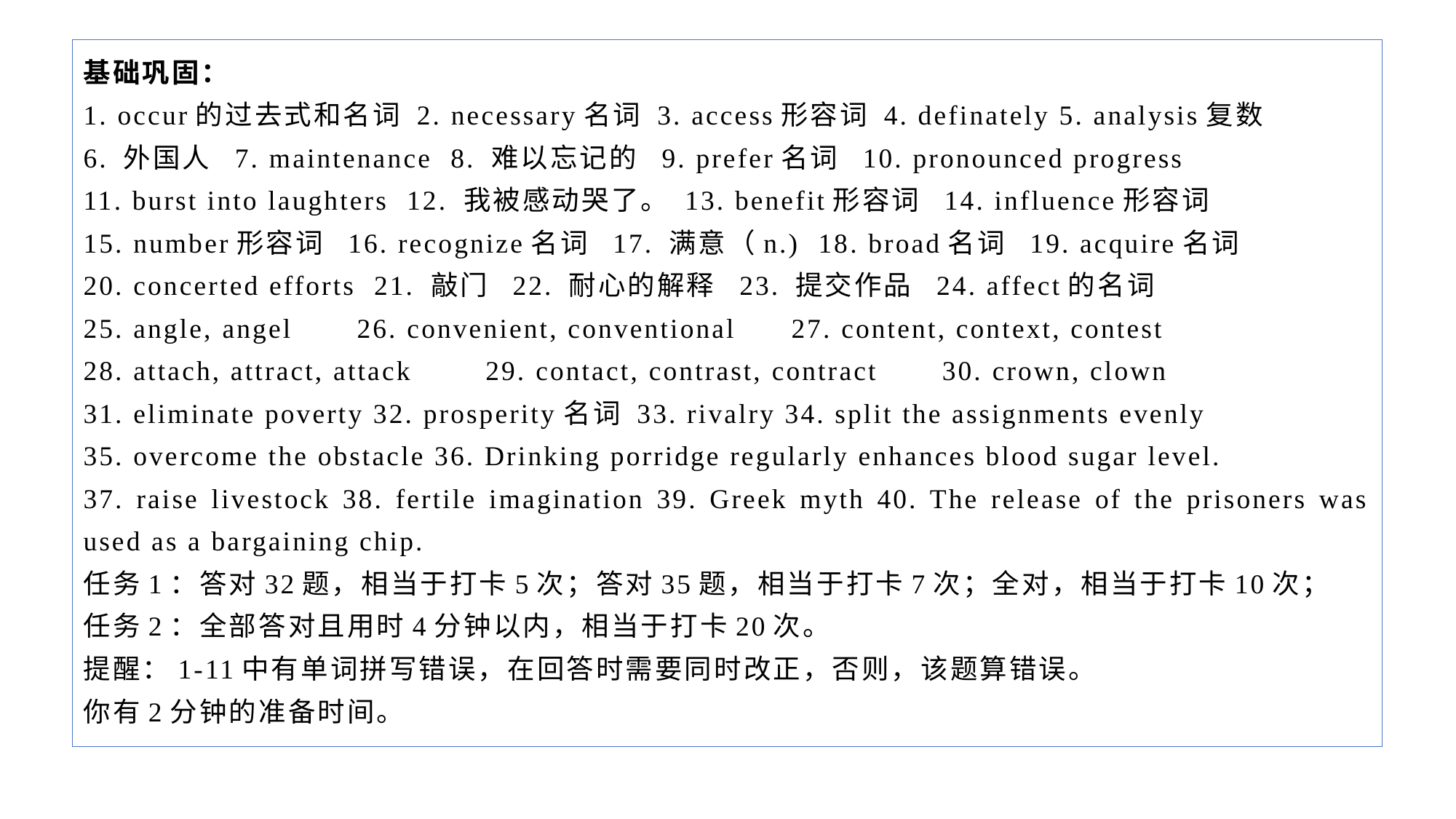

基础巩固：
1. occur的过去式和名词 2. necessary名词 3. access形容词 4. definately 5. analysis复数
6. 外国人  7. maintenance  8. 难以忘记的  9. prefer名词  10. pronounced progress
11. burst into laughters  12. 我被感动哭了。 13. benefit形容词  14. influence形容词
15. number形容词  16. recognize名词  17. 满意（n.)  18. broad名词  19. acquire名词
20. concerted efforts  21. 敲门  22. 耐心的解释  23. 提交作品  24. affect的名词
25. angle, angel       26. convenient, conventional      27. content, context, contest
28. attach, attract, attack        29. contact, contrast, contract       30. crown, clown
31. eliminate poverty 32. prosperity名词 33. rivalry 34. split the assignments evenly
35. overcome the obstacle 36. Drinking porridge regularly enhances blood sugar level.
37. raise livestock 38. fertile imagination 39. Greek myth 40. The release of the prisoners was used as a bargaining chip.
任务1：答对32题，相当于打卡5次；答对35题，相当于打卡7次；全对，相当于打卡10次；
任务2：全部答对且用时4分钟以内，相当于打卡20次。
提醒：1-11中有单词拼写错误，在回答时需要同时改正，否则，该题算错误。
你有2分钟的准备时间。